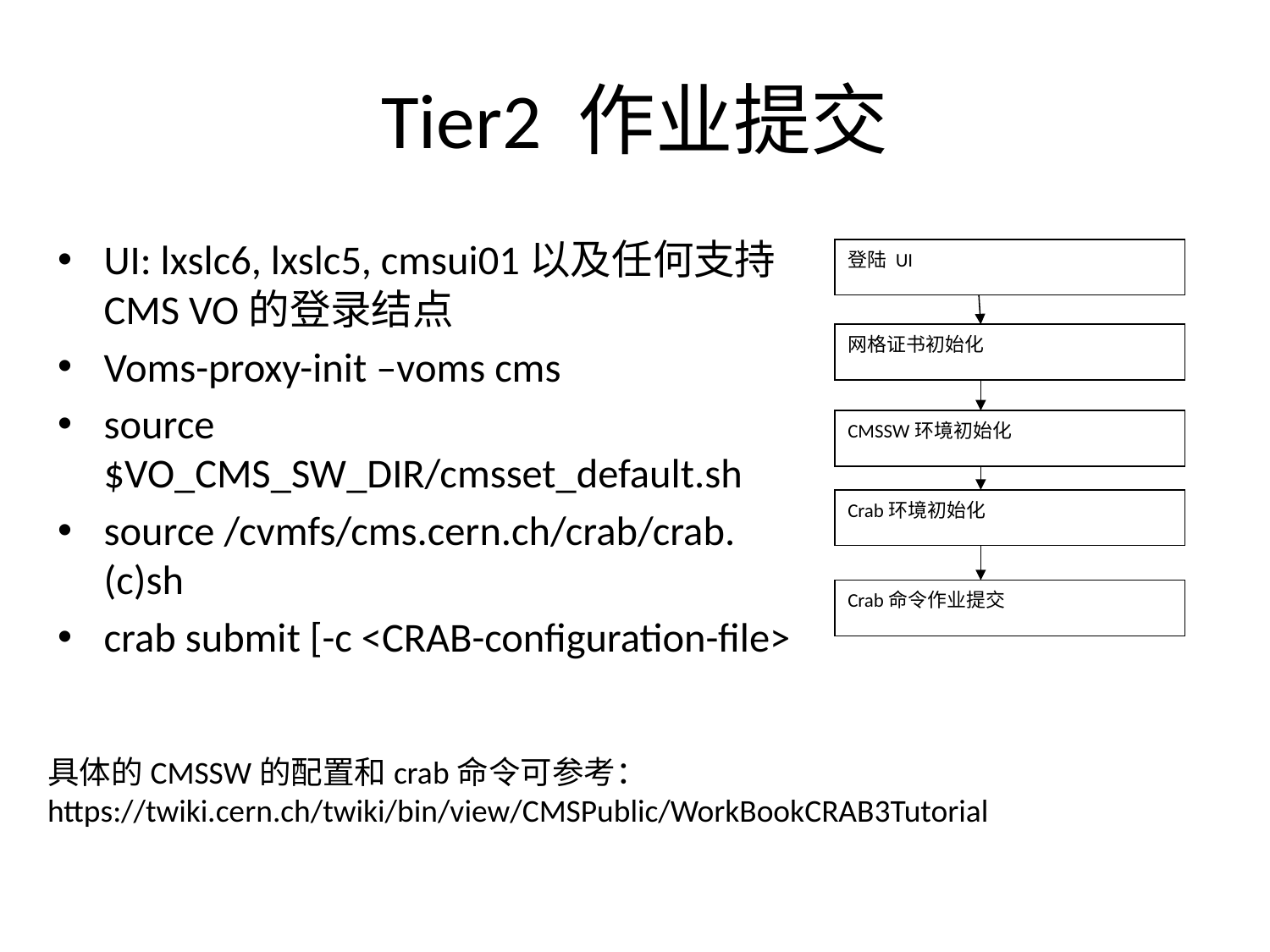

# Tier2 作业提交
UI: lxslc6, lxslc5, cmsui01以及任何支持CMS VO的登录结点
Voms-proxy-init –voms cms
source $VO_CMS_SW_DIR/cmsset_default.sh
source /cvmfs/cms.cern.ch/crab/crab.(c)sh
crab submit [-c <CRAB-configuration-file>
登陆 UI
网格证书初始化
CMSSW环境初始化
Crab环境初始化
Crab命令作业提交
具体的CMSSW的配置和crab命令可参考：
https://twiki.cern.ch/twiki/bin/view/CMSPublic/WorkBookCRAB3Tutorial